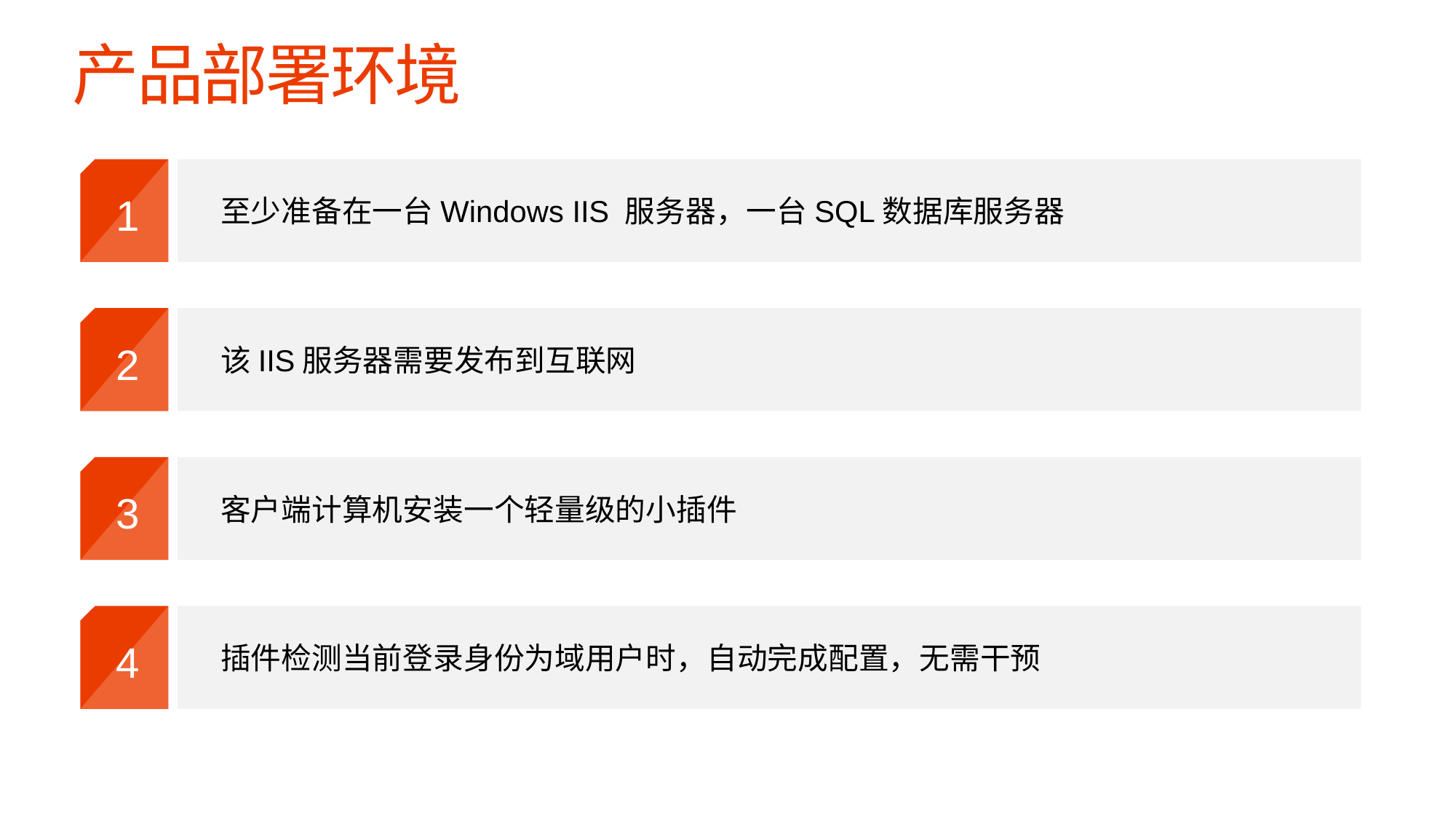

产品部署环境
1

至少准备在一台Windows IIS 服务器，一台SQL数据库服务器
2

该IIS服务器需要发布到互联网
3

客户端计算机安装一个轻量级的小插件
4

插件检测当前登录身份为域用户时，自动完成配置，无需干预